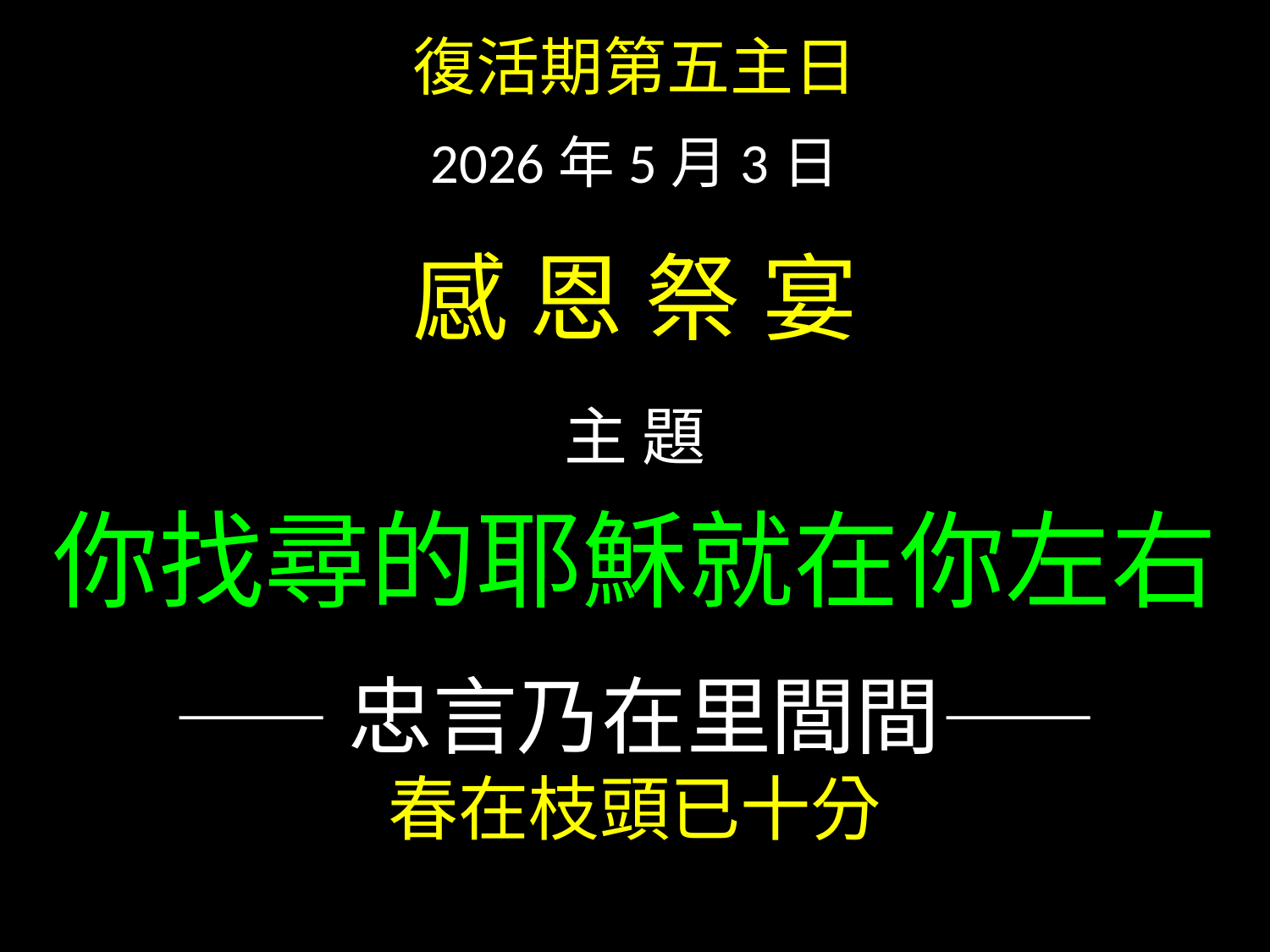

復活期第五主日

2026年5月3日

感 恩 祭 宴

主 題
你找尋的耶穌就在你左右
——忠言乃在里閭間——
春在枝頭已十分